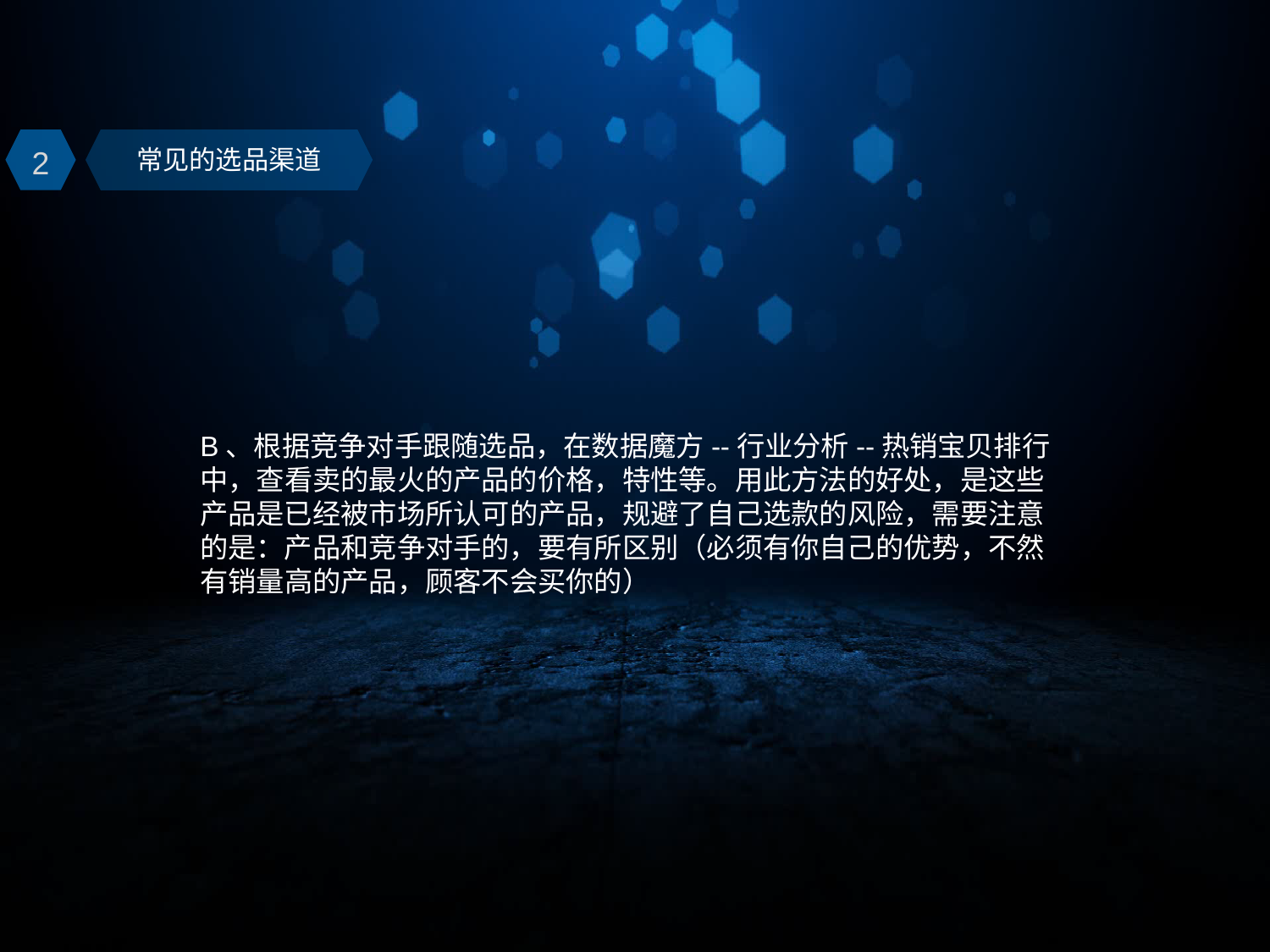

2

常见的选品渠道
B、根据竞争对手跟随选品，在数据魔方--行业分析--热销宝贝排行中，查看卖的最火的产品的价格，特性等。用此方法的好处，是这些产品是已经被市场所认可的产品，规避了自己选款的风险，需要注意的是：产品和竞争对手的，要有所区别（必须有你自己的优势，不然有销量高的产品，顾客不会买你的）